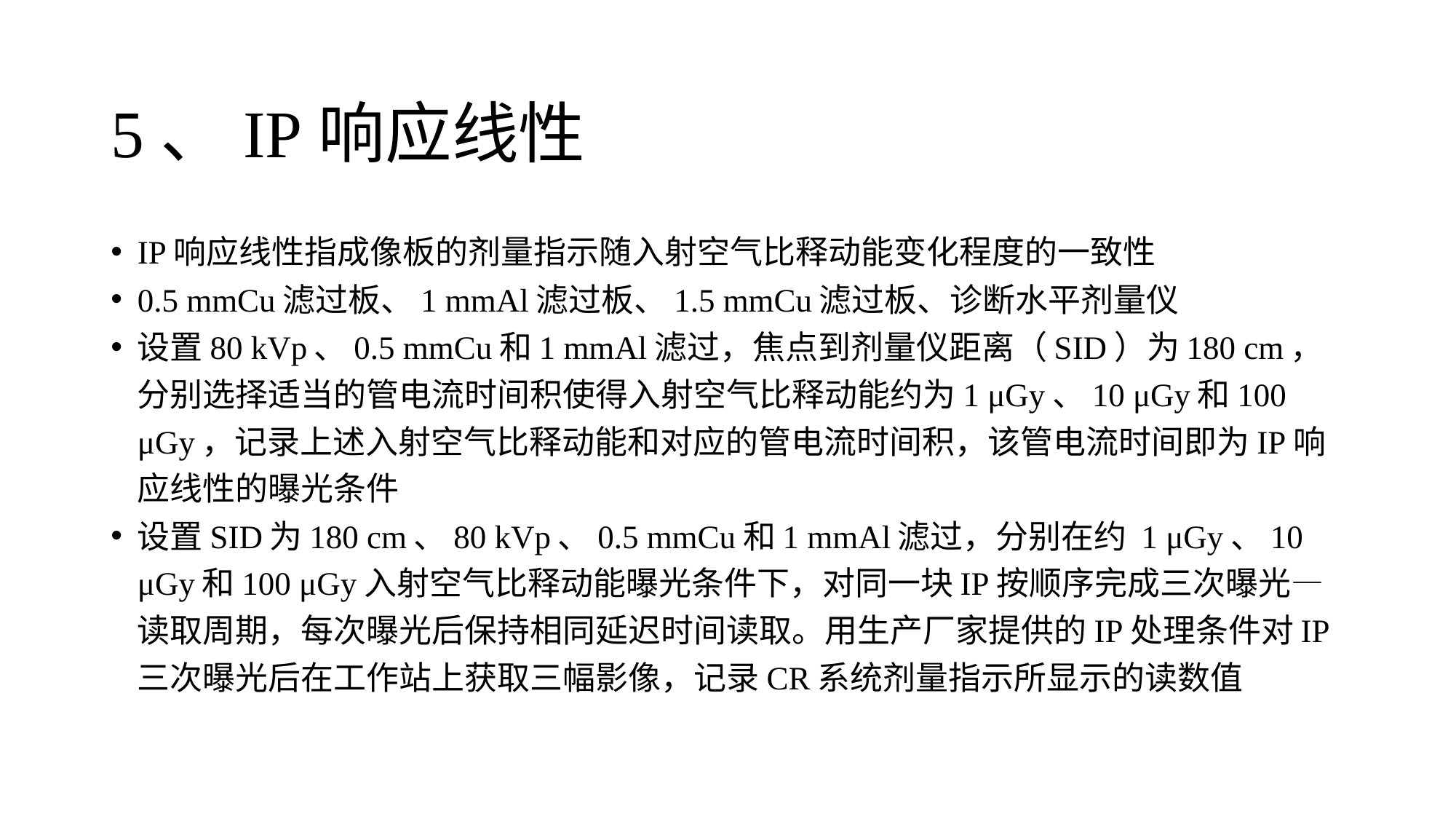

# 5、IP响应线性
IP响应线性指成像板的剂量指示随入射空气比释动能变化程度的一致性
0.5 mmCu滤过板、1 mmAl滤过板、1.5 mmCu滤过板、诊断水平剂量仪
设置80 kVp、0.5 mmCu和1 mmAl滤过，焦点到剂量仪距离（SID）为180 cm，分别选择适当的管电流时间积使得入射空气比释动能约为1 μGy、10 μGy和100 μGy，记录上述入射空气比释动能和对应的管电流时间积，该管电流时间即为IP响应线性的曝光条件
设置SID为180 cm、80 kVp、0.5 mmCu和1 mmAl滤过，分别在约 1 μGy、10 μGy和100 μGy入射空气比释动能曝光条件下，对同一块IP按顺序完成三次曝光—读取周期，每次曝光后保持相同延迟时间读取。用生产厂家提供的IP处理条件对IP三次曝光后在工作站上获取三幅影像，记录CR系统剂量指示所显示的读数值